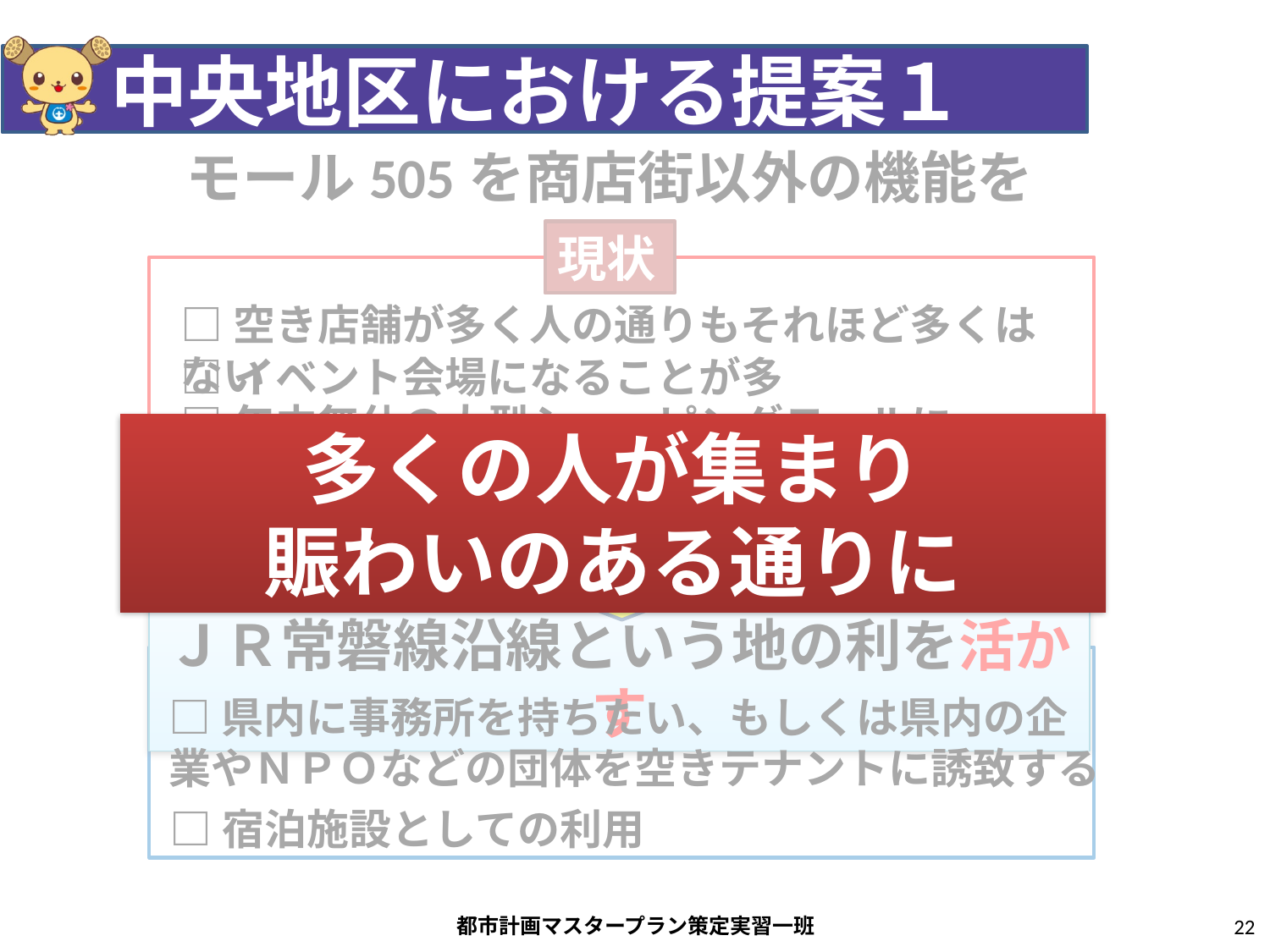

# 中央地区における提案１
モール505を商店街以外の機能を

現状

□空き店舗が多く人の通りもそれほど多くはない
□イベント会場になることが多い
□年中無休の大型ショッピングモールに
集客力で勝てる見込みは薄い
多くの人が集まり
賑わいのある通りに

ＪＲ常磐線沿線という地の利を活かす

□県内に事務所を持ちたい、もしくは県内の企業やＮＰＯなどの団体を空きテナントに誘致する
□宿泊施設としての利用
都市計画マスタープラン策定実習一班
22